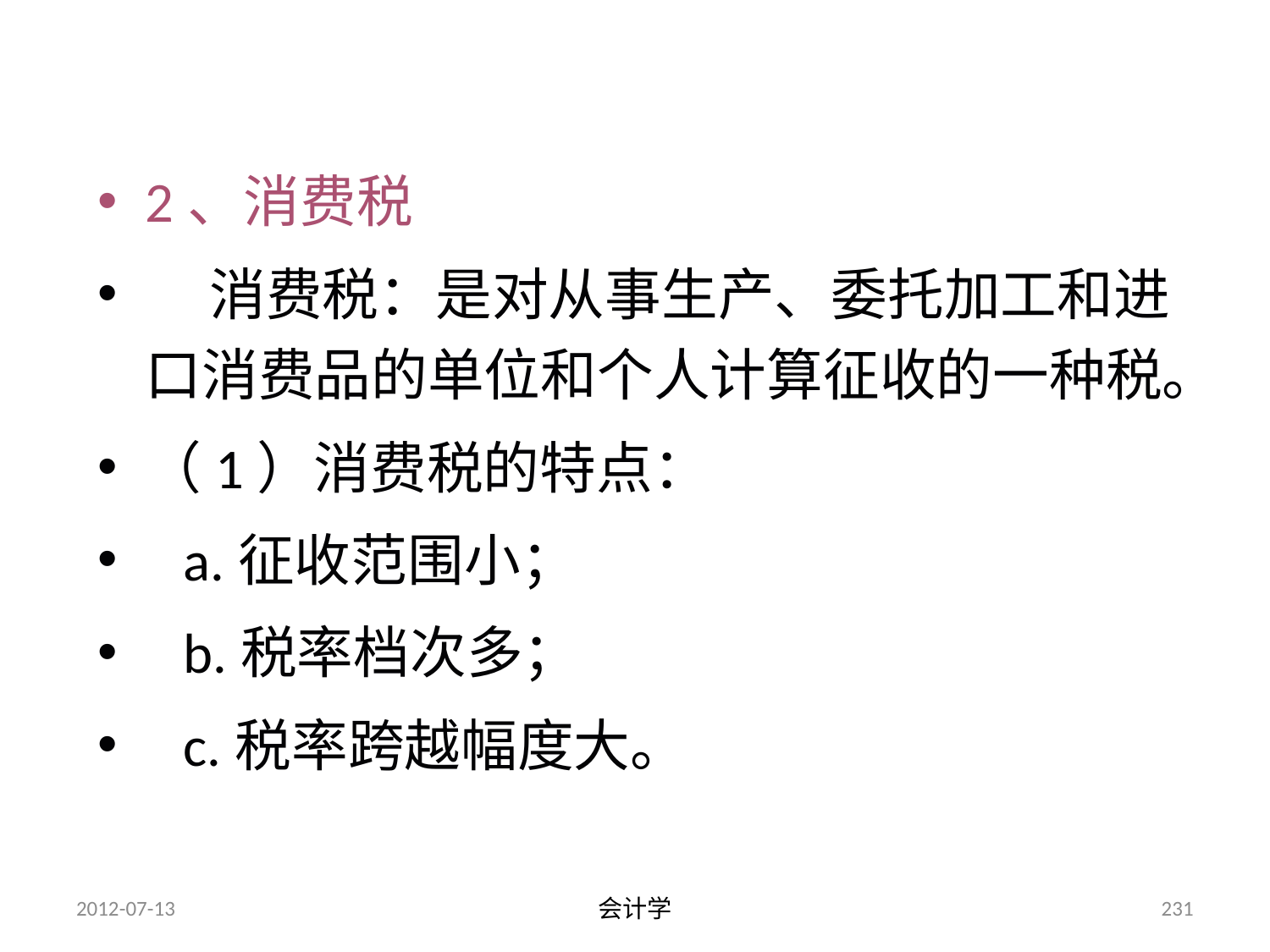

2、消费税
    消费税：是对从事生产、委托加工和进口消费品的单位和个人计算征收的一种税。
（1）消费税的特点：
   a.征收范围小；
   b.税率档次多；
   c.税率跨越幅度大。
2012-07-13
会计学
231